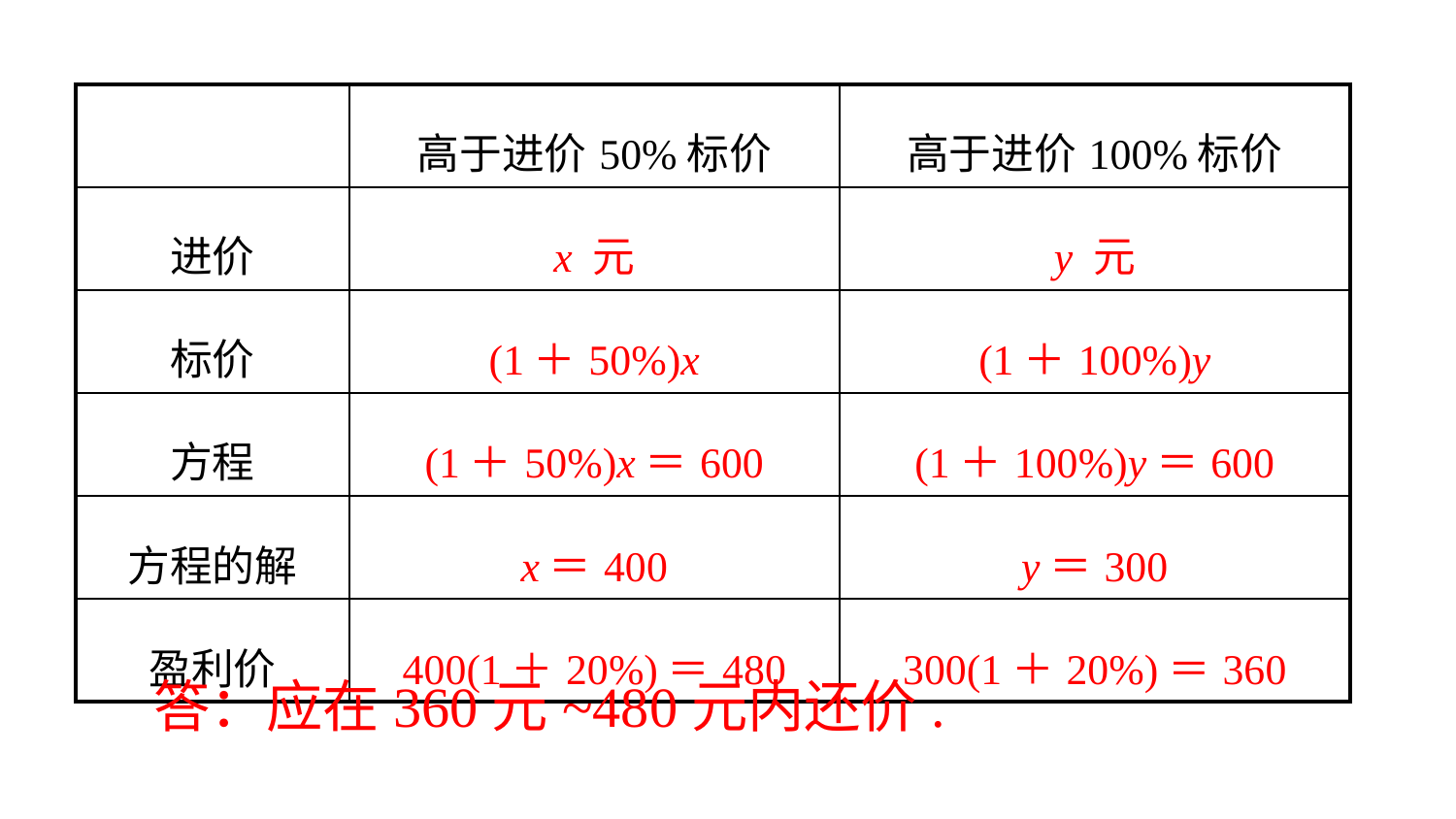

|  | 高于进价50%标价 | 高于进价100%标价 |
| --- | --- | --- |
| 进价 | x 元 | y 元 |
| 标价 | (1＋50%)x | (1＋100%)y |
| 方程 | (1＋50%)x＝600 | (1＋100%)y＝600 |
| 方程的解 | x＝400 | y＝300 |
| 盈利价 | 400(1＋20%)＝480 | 300(1＋20%)＝360 |
答：应在360元~480元内还价.